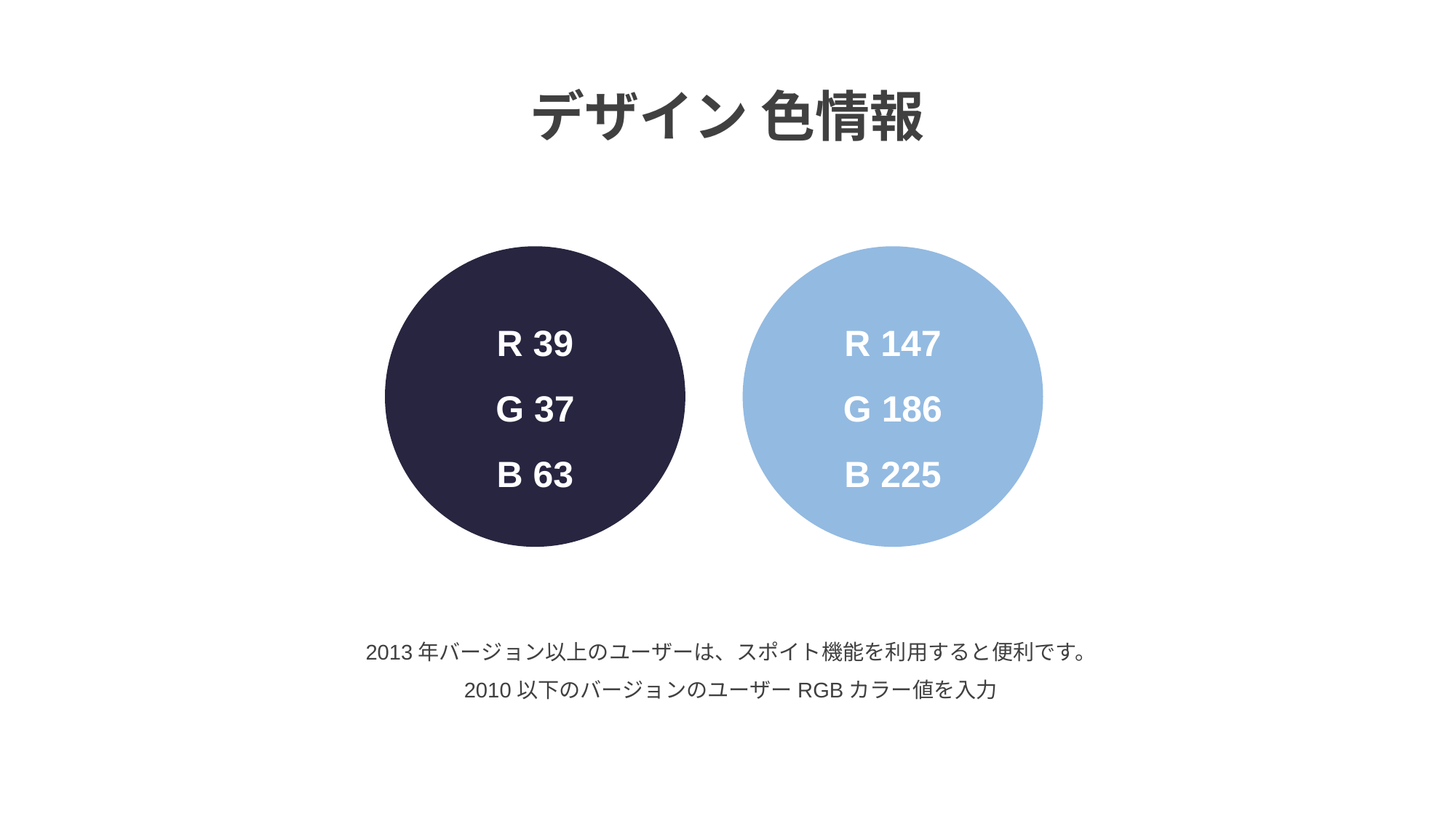

デザイン 色情報
R 39
G 37
B 63
R 147
G 186
B 225
2013年バージョン以上のユーザーは、スポイト機能を利用すると便利です。
2010以下のバージョンのユーザーRGBカラー値を入力